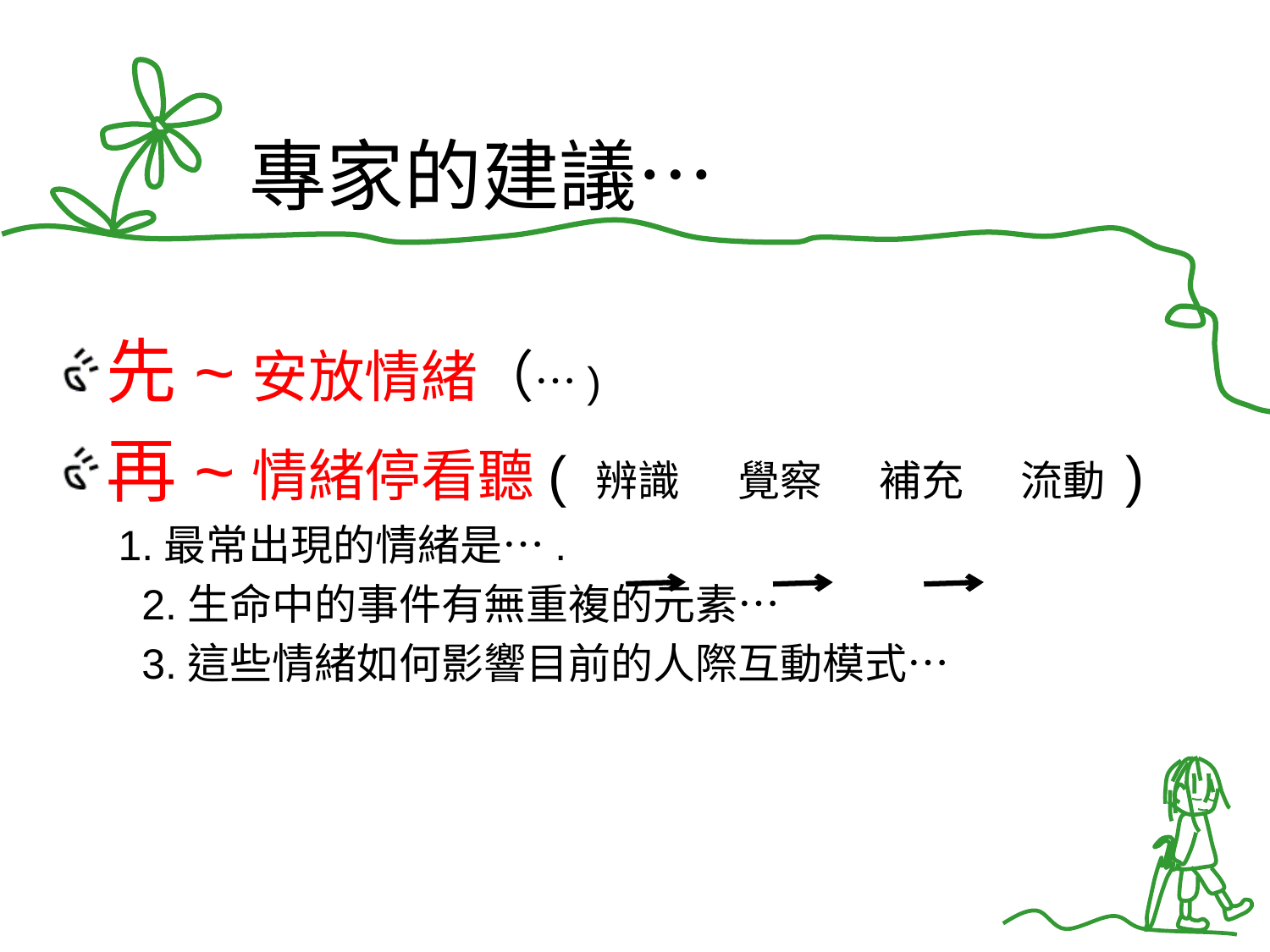

# 專家的建議…
先~安放情緒（…)
再~情緒停看聽( 辨識      覺察      補充      流動 )
     1.最常出現的情緒是….
       2.生命中的事件有無重複的元素…
       3.這些情緒如何影響目前的人際互動模式…